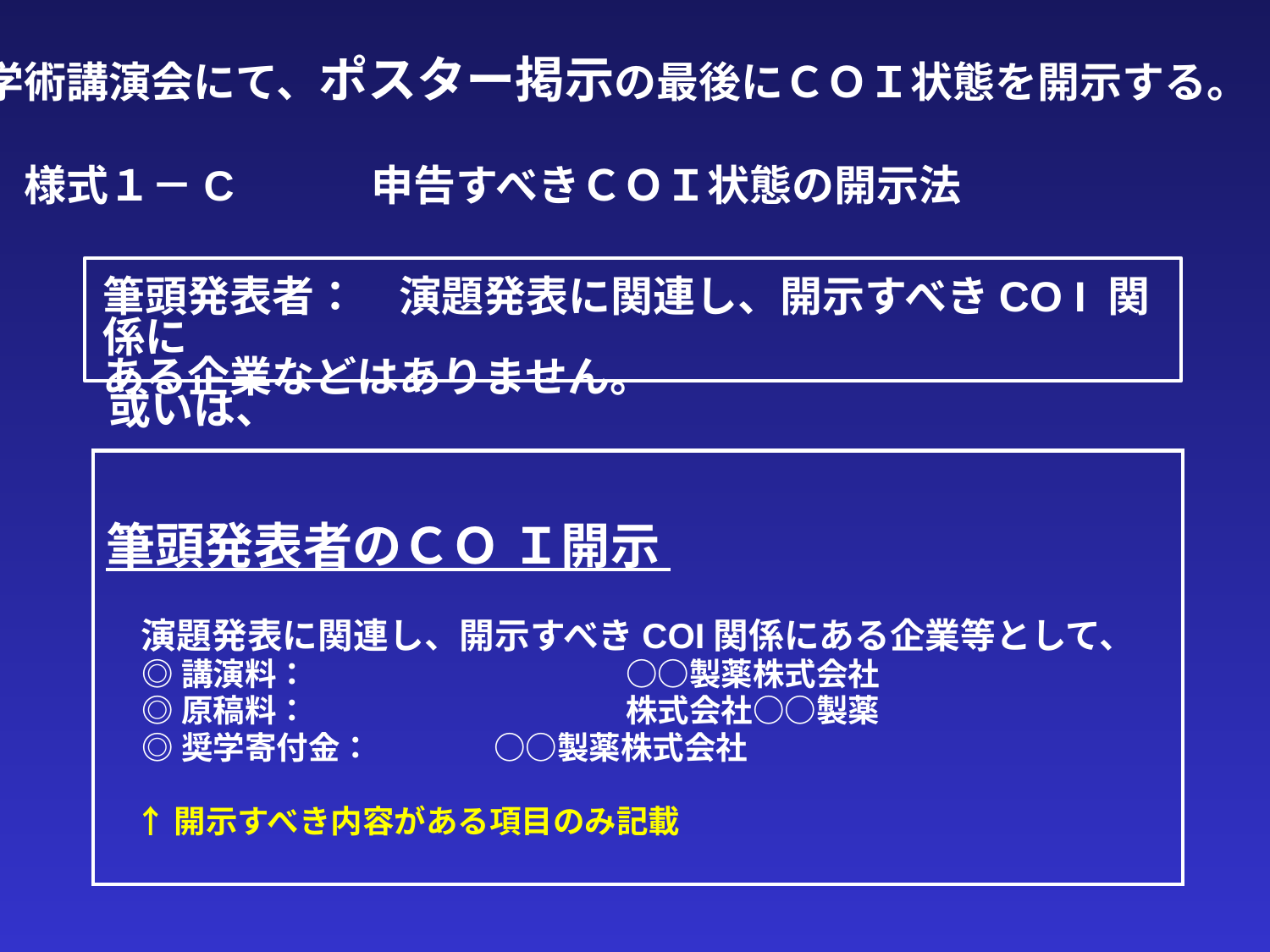

学術講演会にて、ポスター掲示の最後にＣＯＩ状態を開示する。

　様式１－C　　　申告すべきＣＯＩ状態の開示法

筆頭発表者：　演題発表に関連し、開示すべきCO I 関係に
ある企業などはありません。
或いは、

筆頭発表者のＣＯ Ｉ開示

　演題発表に関連し、開示すべきCOI関係にある企業等として、
     ◎講演料：　　　　　　　　　　○○製薬株式会社
     ◎原稿料：　　　　　　　　　　株式会社○○製薬
     ◎奨学寄付金：                 ○○製薬株式会社

    ↑開示すべき内容がある項目のみ記載